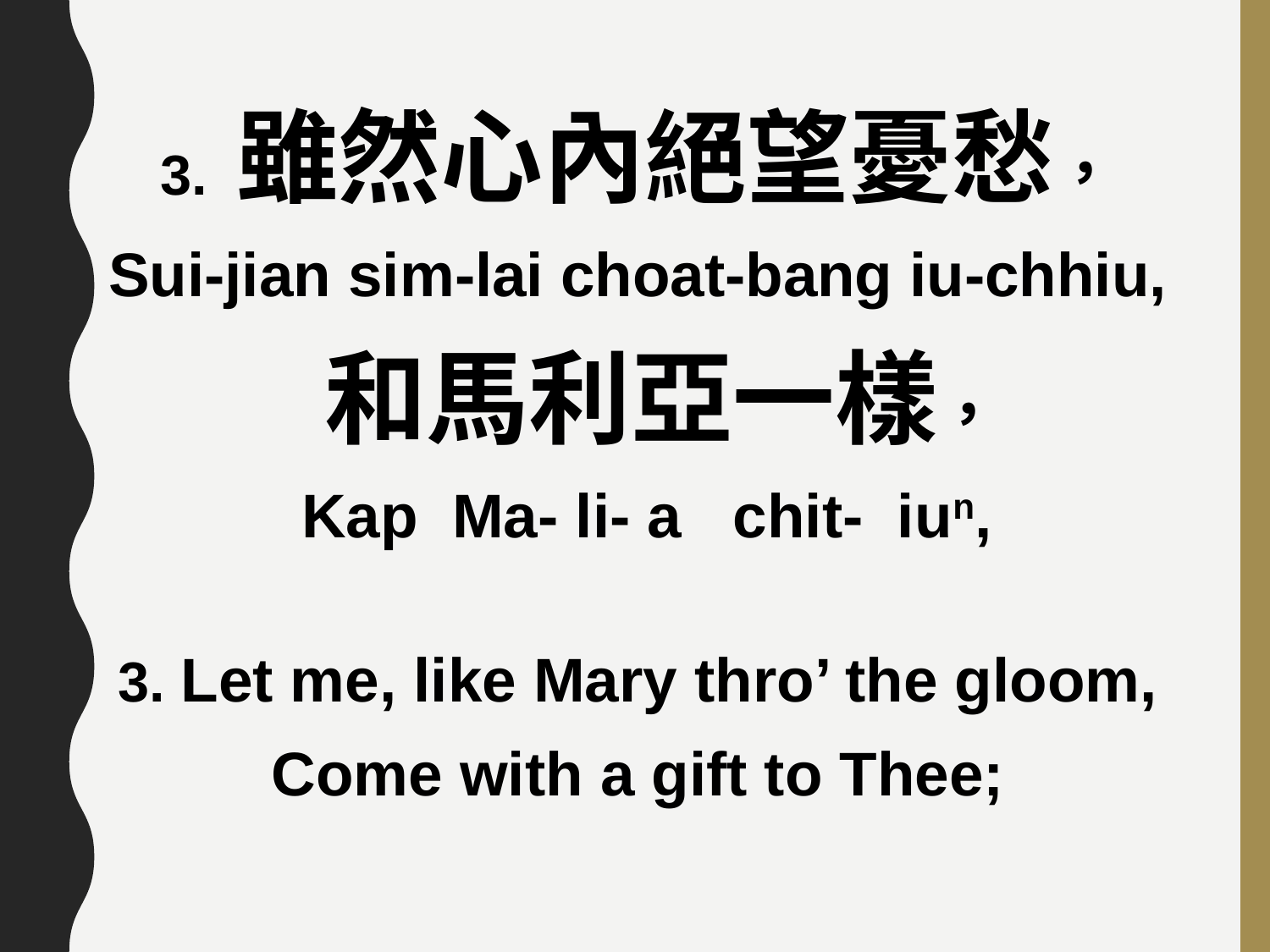

3. 雖然心內絕望憂愁，
Sui-jian sim-lai choat-bang iu-chhiu,
 和馬利亞一樣，
 Kap  Ma- li- a   chit-  iun,

3. Let me, like Mary thro’ the gloom,
Come with a gift to Thee;